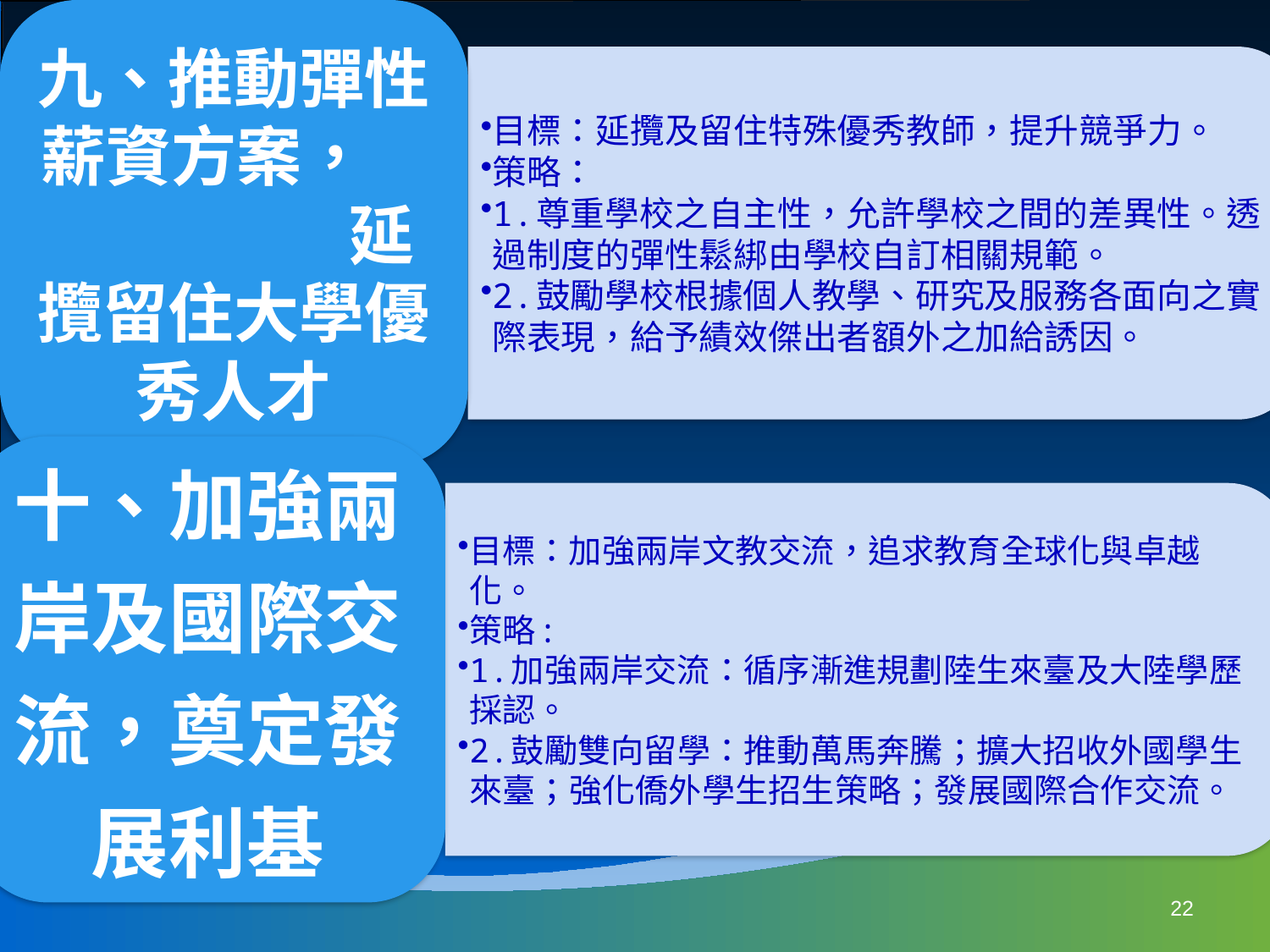

九、推動彈性薪資方案，                         延攬留住大學優秀人才
目標：延攬及留住特殊優秀教師，提升競爭力。
策略：
1.尊重學校之自主性，允許學校之間的差異性。透過制度的彈性鬆綁由學校自訂相關規範。
2.鼓勵學校根據個人教學、研究及服務各面向之實際表現，給予績效傑出者額外之加給誘因。
十、加強兩岸及國際交流，奠定發展利基
目標：加強兩岸文教交流，追求教育全球化與卓越化。
策略:
1.加強兩岸交流：循序漸進規劃陸生來臺及大陸學歷採認。
2.鼓勵雙向留學：推動萬馬奔騰；擴大招收外國學生來臺；強化僑外學生招生策略；發展國際合作交流。
22